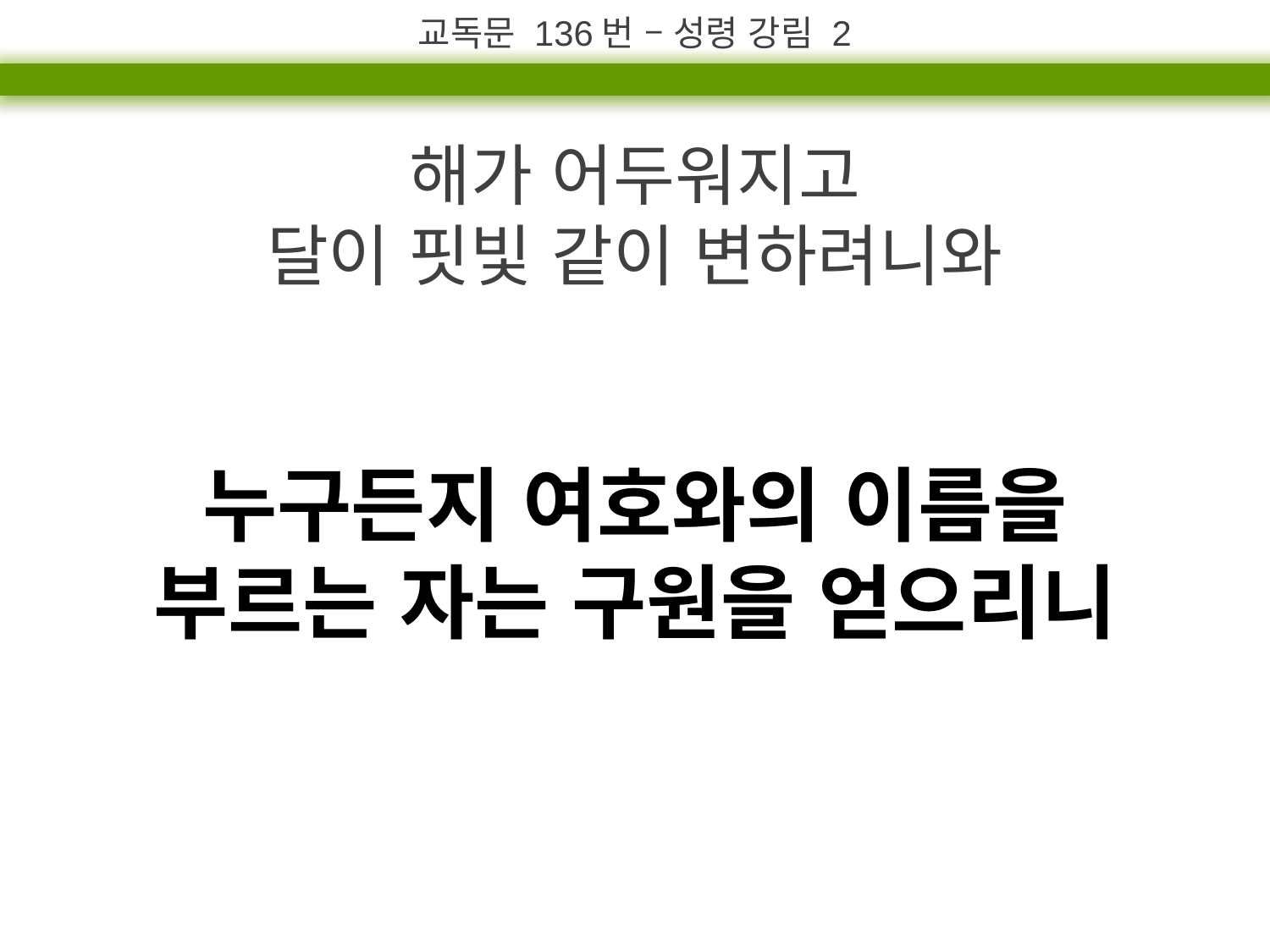

교독문 136번 – 성령 강림 2

해가 어두워지고
달이 핏빛 같이 변하려니와
누구든지 여호와의 이름을
부르는 자는 구원을 얻으리니